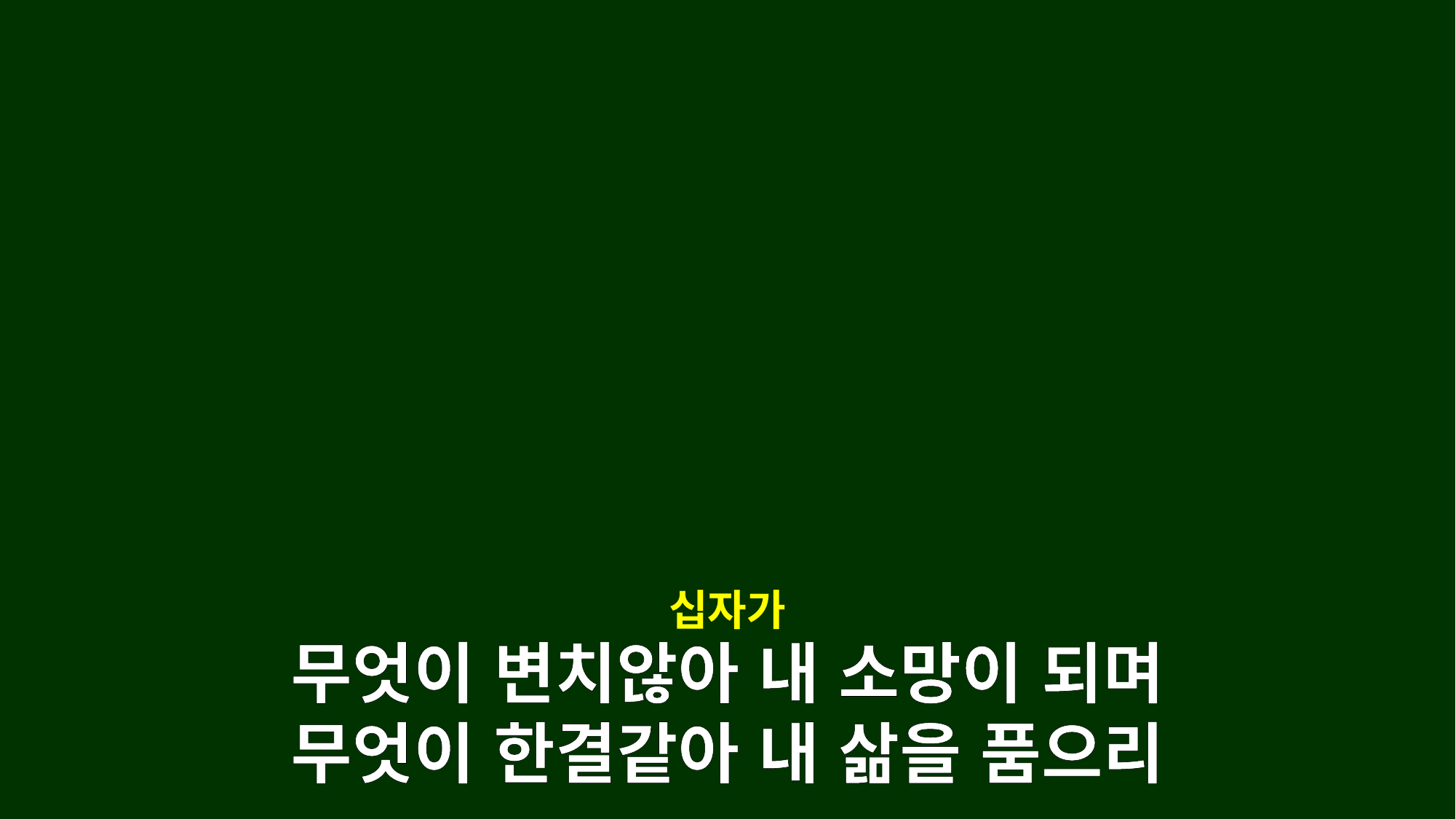

십자가
무엇이 변치않아 내 소망이 되며
무엇이 한결같아 내 삶을 품으리